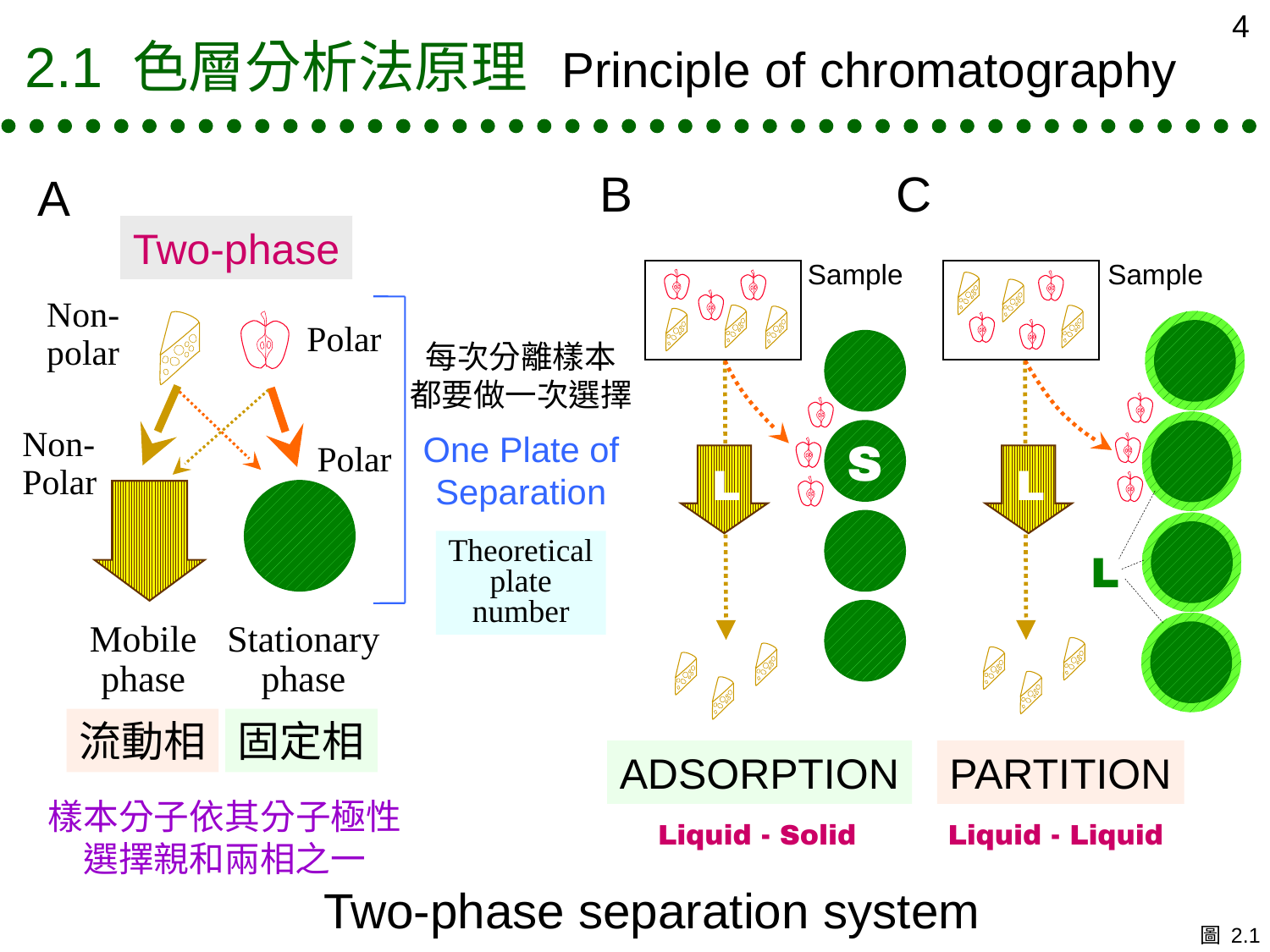

4
2.1 色層分析法原理  Principle of chromatography

B
C
A
Two-phase
Sample

Sample

Non-
polar

Polar

每次分離樣本
都要做一次選擇

S

Non-
Polar
One Plate of
Separation
Polar

L

L

L

Theoretical
plate
number
Mobile
phase
流動相
Stationary
phase
固定相

ADSORPTION
PARTITION
樣本分子依其分子極性
選擇親和兩相之一
Liquid - Solid
Liquid - Liquid
Two-phase separation system
圖 2.1